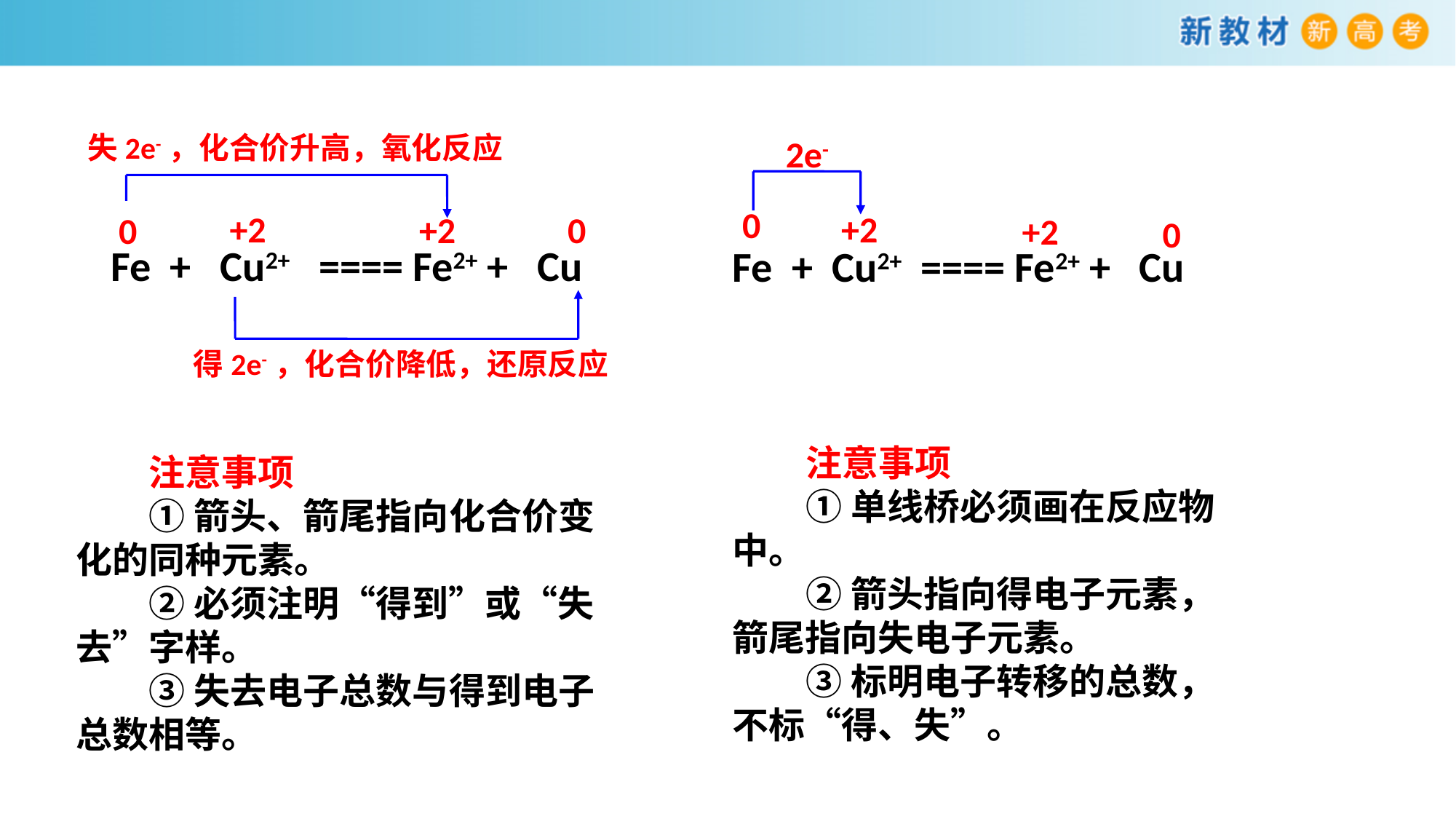

失2e-，化合价升高，氧化反应
2e-

0
+2
+2
0
+2
+2
0
0
Fe  +   Cu2+   ==== Fe2+ +   Cu
Fe  +  Cu2+  ==== Fe2+ +   Cu

得2e-，化合价降低，还原反应
注意事项
①单线桥必须画在反应物中。
②箭头指向得电子元素，箭尾指向失电子元素。
③标明电子转移的总数，不标“得、失”。
注意事项
①箭头、箭尾指向化合价变化的同种元素。
②必须注明“得到”或“失去”字样。
③失去电子总数与得到电子总数相等。